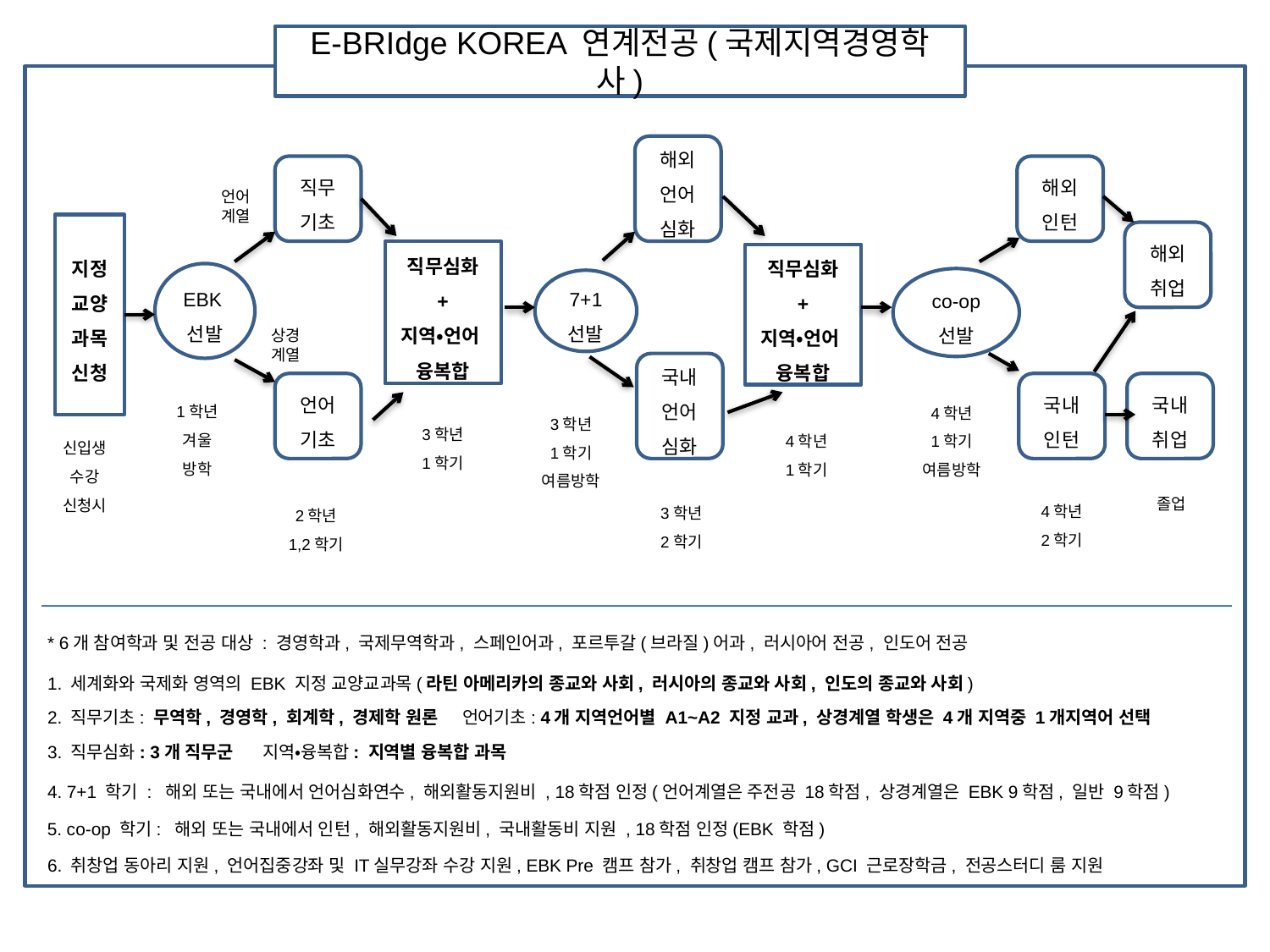

E-BRIdge KOREA 연계전공(국제지역경영학사)

해외언어심화
직무기초
해외
인턴
언어
계열
지정교양과목
신청
해외
취업
직무심화
+
지역•언어
융복합
직무심화
+
지역•언어
융복합
EBK선발
co-op
선발
7+1
선발
상경
계열
국내언어
심화
언어기초
국내
인턴
국내
취업
1학년
겨울
방학
4학년
1학기
여름방학
3학년
1학기
여름방학
3학년
1학기
4학년
1학기
신입생 수강
신청시
졸업
4학년
2학기
3학년
2학기
2학년
1,2학기
* 6개 참여학과 및 전공 대상 : 경영학과, 국제무역학과, 스페인어과, 포르투갈(브라질)어과, 러시아어 전공, 인도어 전공
1. 세계화와 국제화 영역의 EBK 지정 교양교과목(라틴 아메리카의 종교와 사회, 러시아의 종교와 사회, 인도의 종교와 사회)
2. 직무기초: 무역학, 경영학, 회계학, 경제학 원론     언어기초: 4개 지역언어별 A1~A2 지정 교과, 상경계열 학생은 4개 지역중 1개지역어 선택
3. 직무심화: 3개 직무군      지역•융복합: 지역별 융복합 과목
4. 7+1 학기 :  해외 또는 국내에서 언어심화연수, 해외활동지원비 , 18학점 인정(언어계열은 주전공 18학점, 상경계열은 EBK 9학점, 일반 9학점)
5. co-op 학기:  해외 또는 국내에서 인턴, 해외활동지원비, 국내활동비 지원 , 18학점 인정(EBK 학점)
6. 취창업 동아리 지원, 언어집중강좌 및 IT실무강좌 수강 지원, EBK Pre 캠프 참가, 취창업 캠프 참가, GCI 근로장학금, 전공스터디 룸 지원